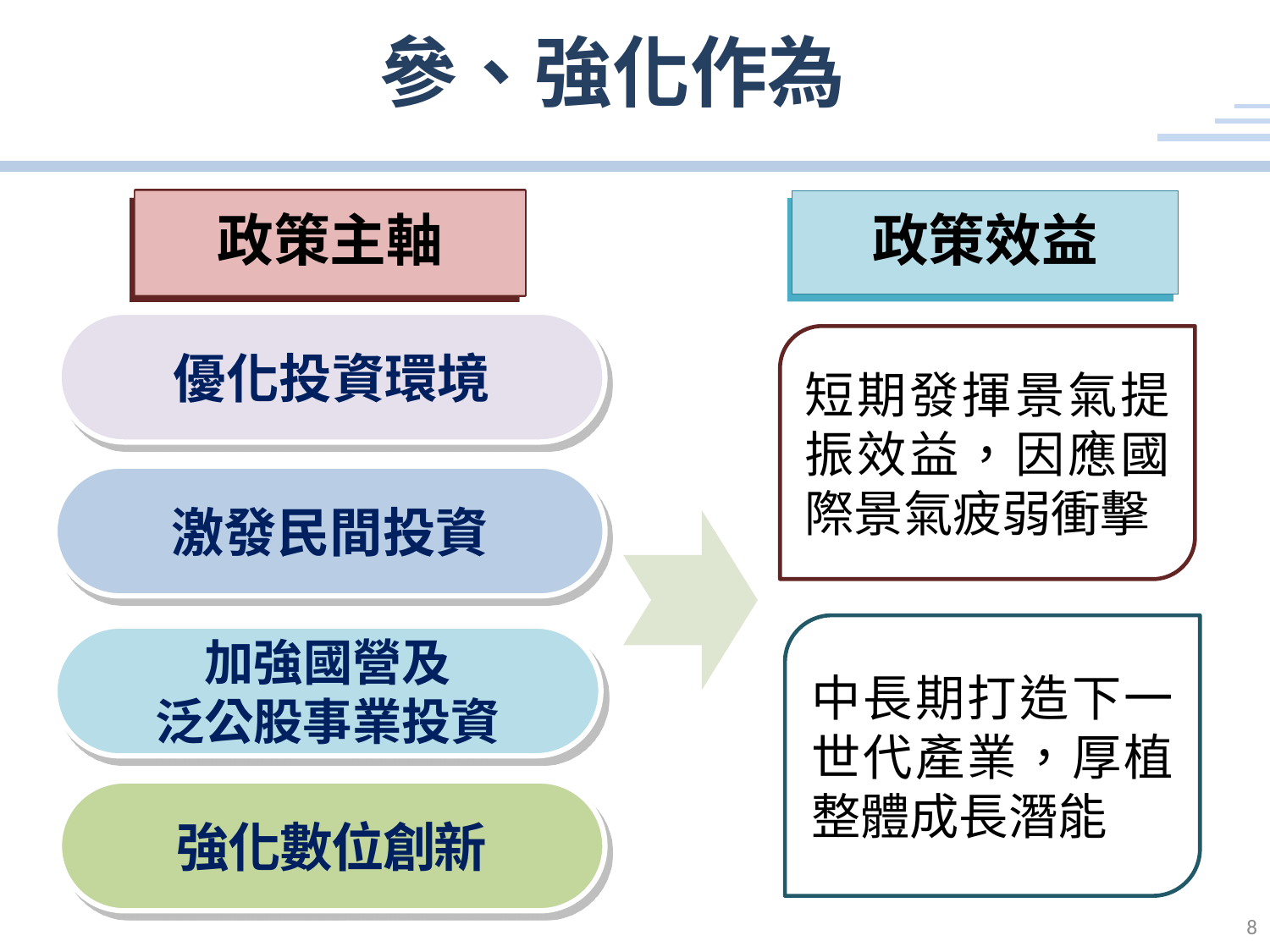

參、強化作為

政策主軸
政策效益

優化投資環境
短期發揮景氣提振效益，因應國際景氣疲弱衝擊
激發民間投資

中長期打造下一世代產業，厚植整體成長潛能
加強國營及
泛公股事業投資
強化數位創新
8